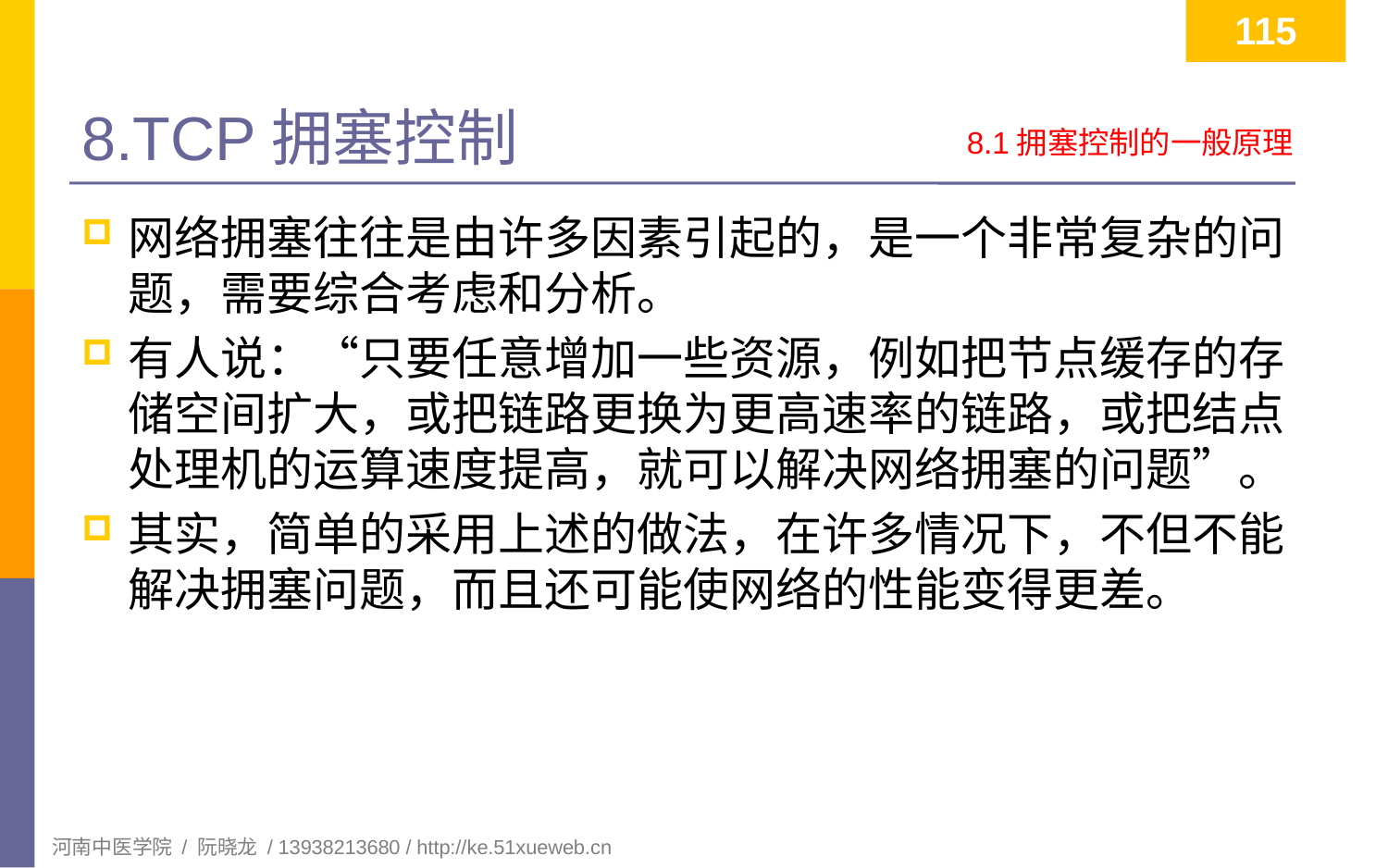

115
# 8.TCP拥塞控制
8.1拥塞控制的一般原理
网络拥塞往往是由许多因素引起的，是一个非常复杂的问题，需要综合考虑和分析。
有人说：“只要任意增加一些资源，例如把节点缓存的存储空间扩大，或把链路更换为更高速率的链路，或把结点处理机的运算速度提高，就可以解决网络拥塞的问题”。
其实，简单的采用上述的做法，在许多情况下，不但不能解决拥塞问题，而且还可能使网络的性能变得更差。